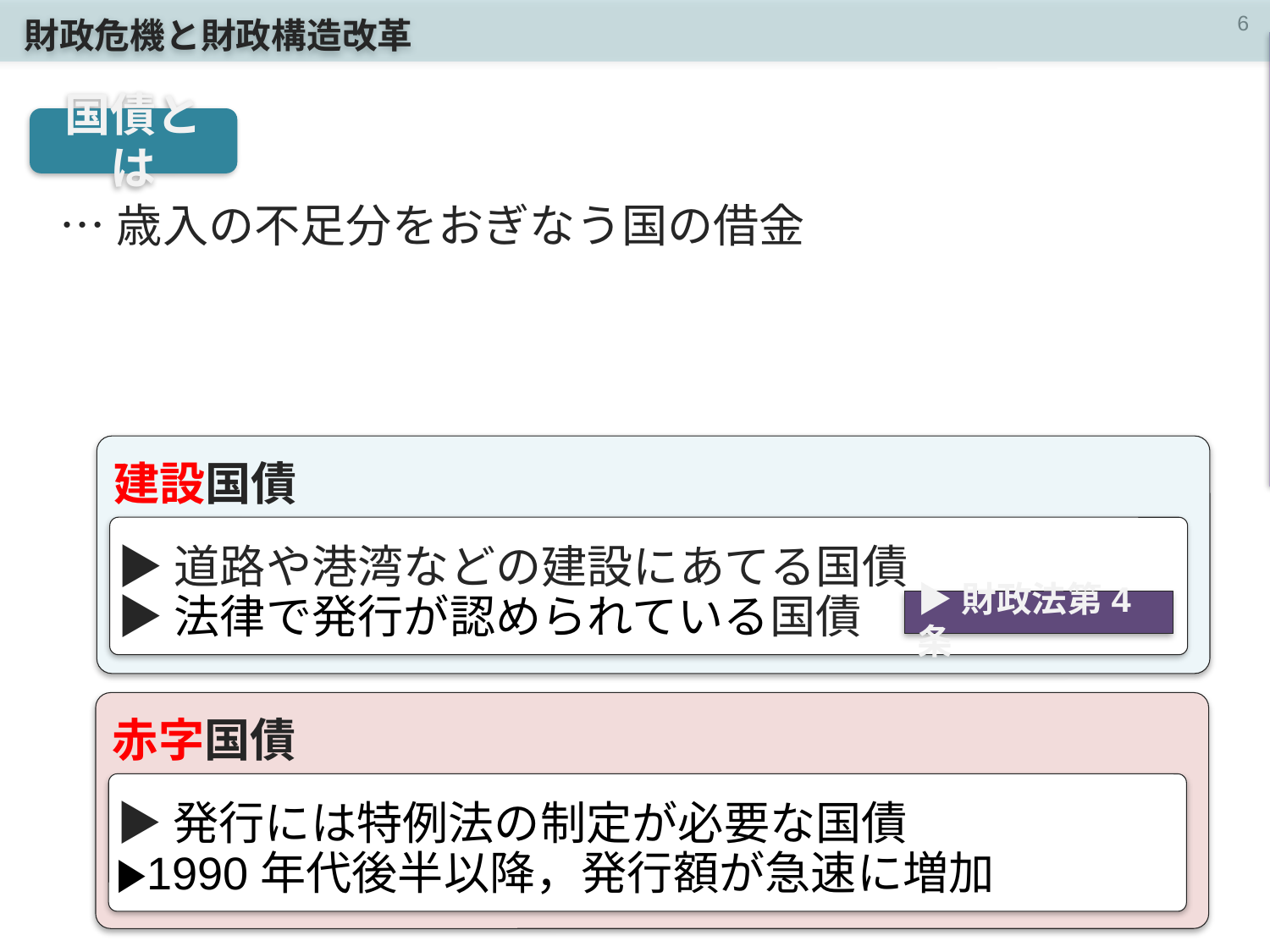

財政危機と財政構造改革
【財政法第4条】
……公共事業費，出資金及び貸付金の財源については，国会の議決を経た金額の範囲内で，公債を発行し又は借入金をなすことができる。

国債とは
 …歳入の不足分をおぎなう国の借金
建設国債
▶道路や港湾などの建設にあてる国債
▶法律で発行が認められている国債

▶財政法第4条
赤字国債
▶発行には特例法の制定が必要な国債
▶1990年代後半以降，発行額が急速に増加